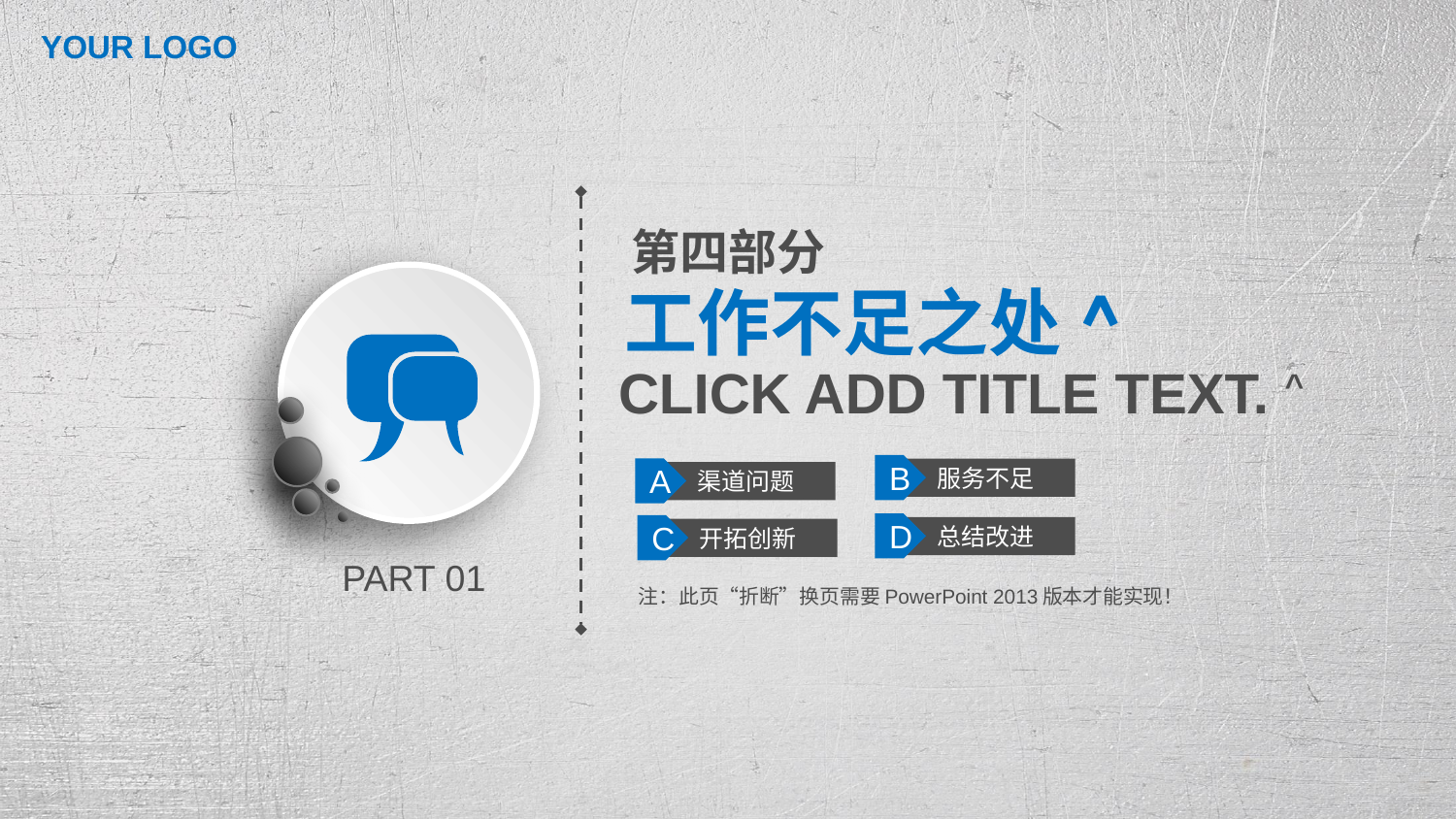

YOUR LOGO
第四部分
工作不足之处^

CLICK ADD TITLE TEXT. ^

B
A
服务不足
渠道问题

D
C
总结改进
开拓创新
PART 01
注：此页“折断”换页需要PowerPoint 2013版本才能实现！